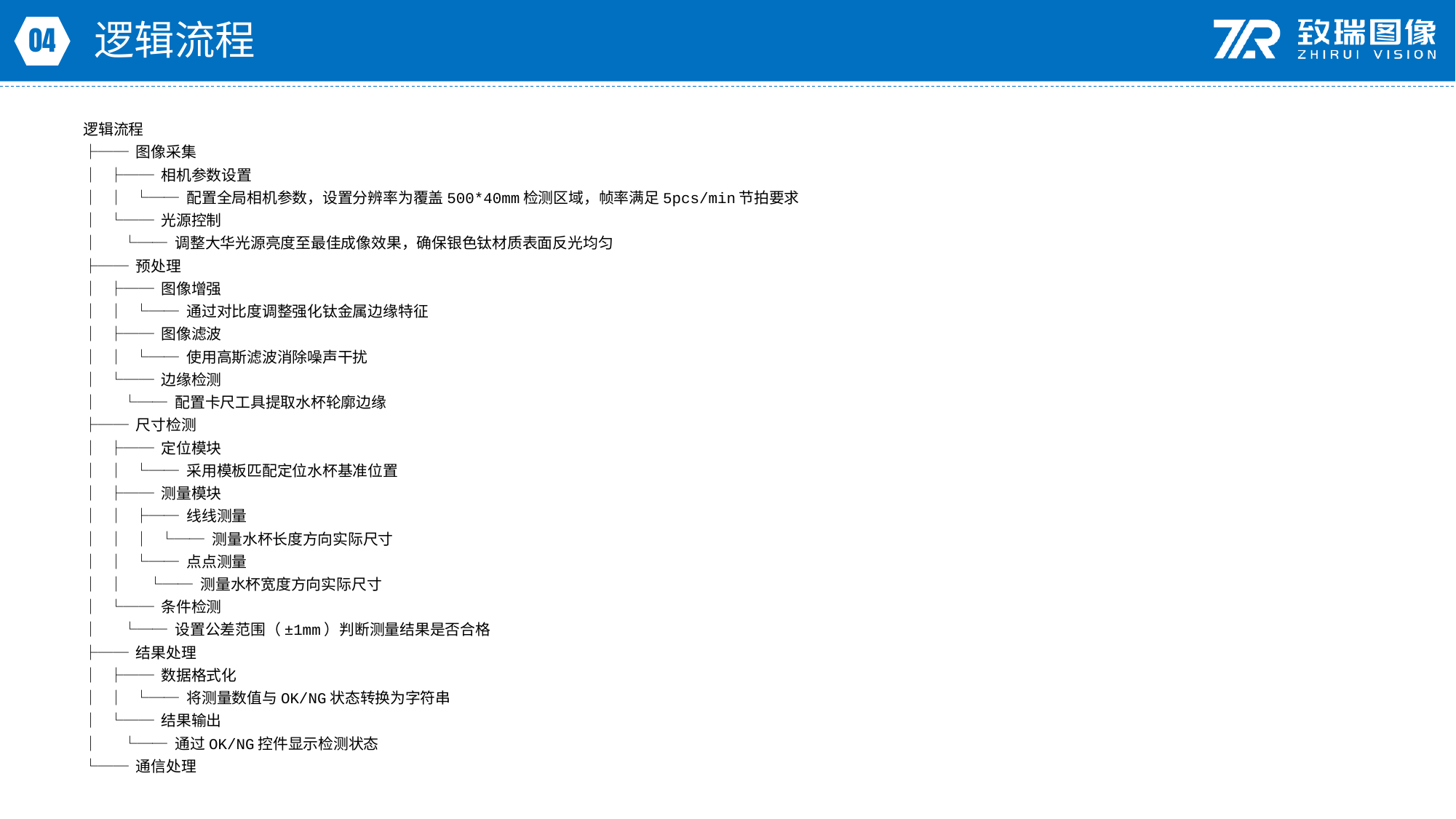

逻辑流程
04

逻辑流程
├── 图像采集
│   ├── 相机参数设置
│   │   └── 配置全局相机参数，设置分辨率为覆盖500*40mm检测区域，帧率满足5pcs/min节拍要求
│   └── 光源控制
│       └── 调整大华光源亮度至最佳成像效果，确保银色钛材质表面反光均匀
├── 预处理
│   ├── 图像增强
│   │   └── 通过对比度调整强化钛金属边缘特征
│   ├── 图像滤波
│   │   └── 使用高斯滤波消除噪声干扰
│   └── 边缘检测
│       └── 配置卡尺工具提取水杯轮廓边缘
├── 尺寸检测
│   ├── 定位模块
│   │   └── 采用模板匹配定位水杯基准位置
│   ├── 测量模块
│   │   ├── 线线测量
│   │   │   └── 测量水杯长度方向实际尺寸
│   │   └── 点点测量
│   │       └── 测量水杯宽度方向实际尺寸
│   └── 条件检测
│       └── 设置公差范围（±1mm）判断测量结果是否合格
├── 结果处理
│   ├── 数据格式化
│   │   └── 将测量数值与OK/NG状态转换为字符串
│   └── 结果输出
│       └── 通过OK/NG控件显示检测状态
└── 通信处理